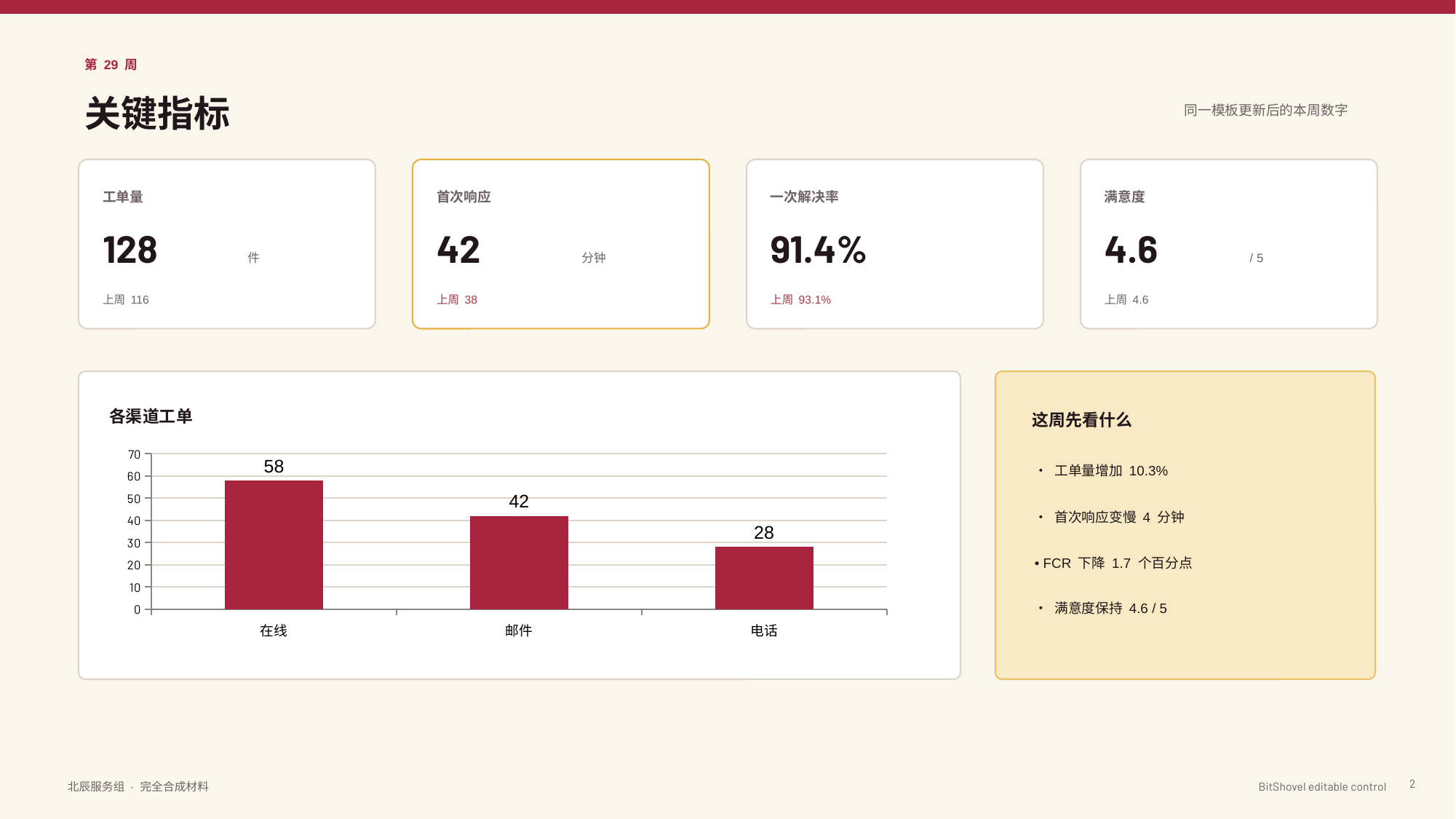

第 29 周
关键指标
同一模板更新后的本周数字

工单量
首次响应
一次解决率
满意度
128
42
91.4%
4.6
件
分钟

/ 5
上周 116
上周 38
上周 93.1%
上周 4.6

各渠道工单
这周先看什么

### Chart

| Category | 第 29 周 |
|---|---|
| 在线 | 58.0 |
| 邮件 | 42.0 |
| 电话 | 28.0 |
• 工单量增加 10.3%
• 首次响应变慢 4 分钟
• FCR 下降 1.7 个百分点
• 满意度保持 4.6 / 5
2